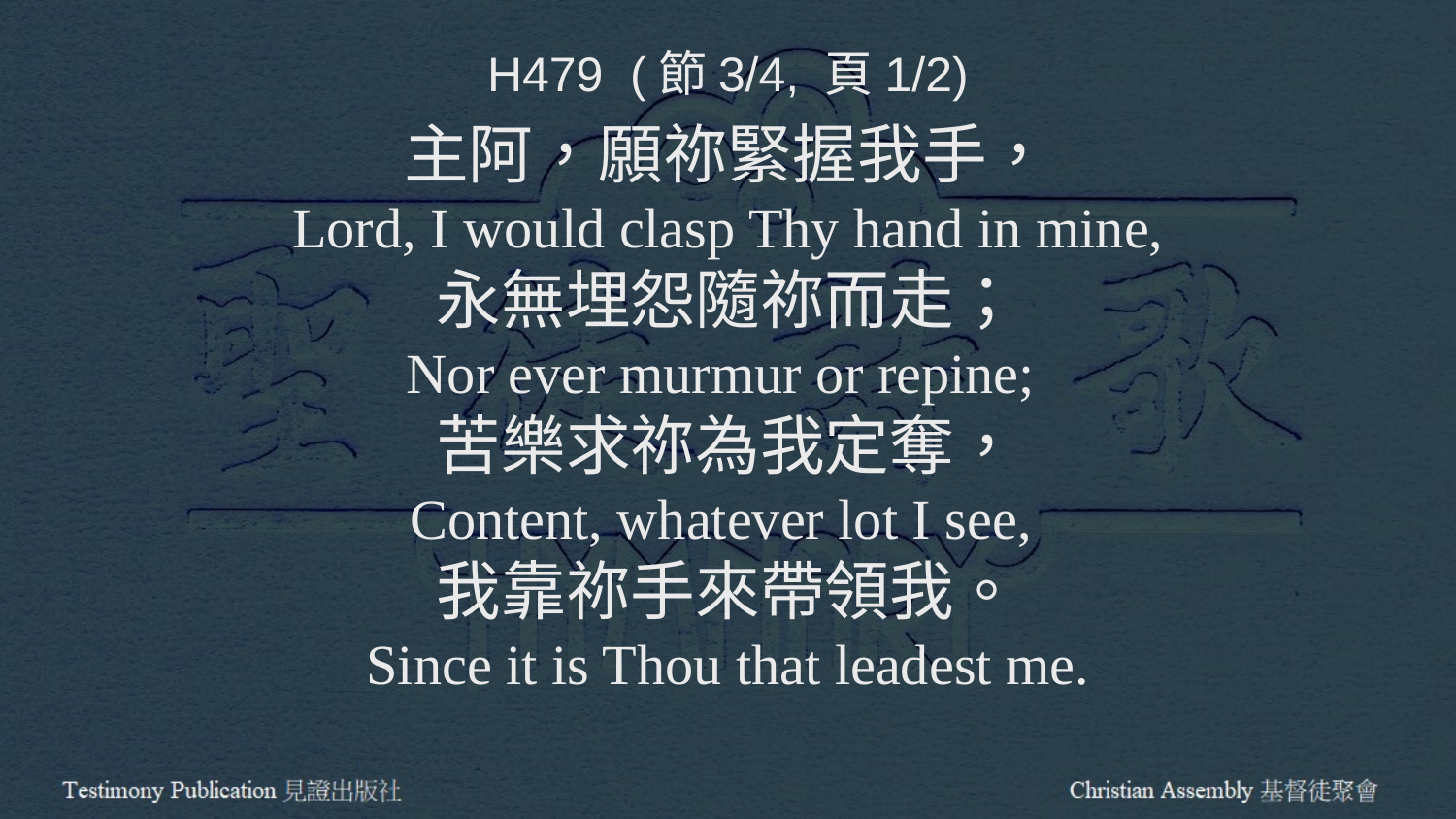

H479  (節3/4, 頁1/2)
主阿，願祢緊握我手，
Lord, I would clasp Thy hand in mine,
永無埋怨隨祢而走；
Nor ever murmur or repine;
苦樂求祢為我定奪，
Content, whatever lot I see,
我靠祢手來帶領我。
Since it is Thou that leadest me.